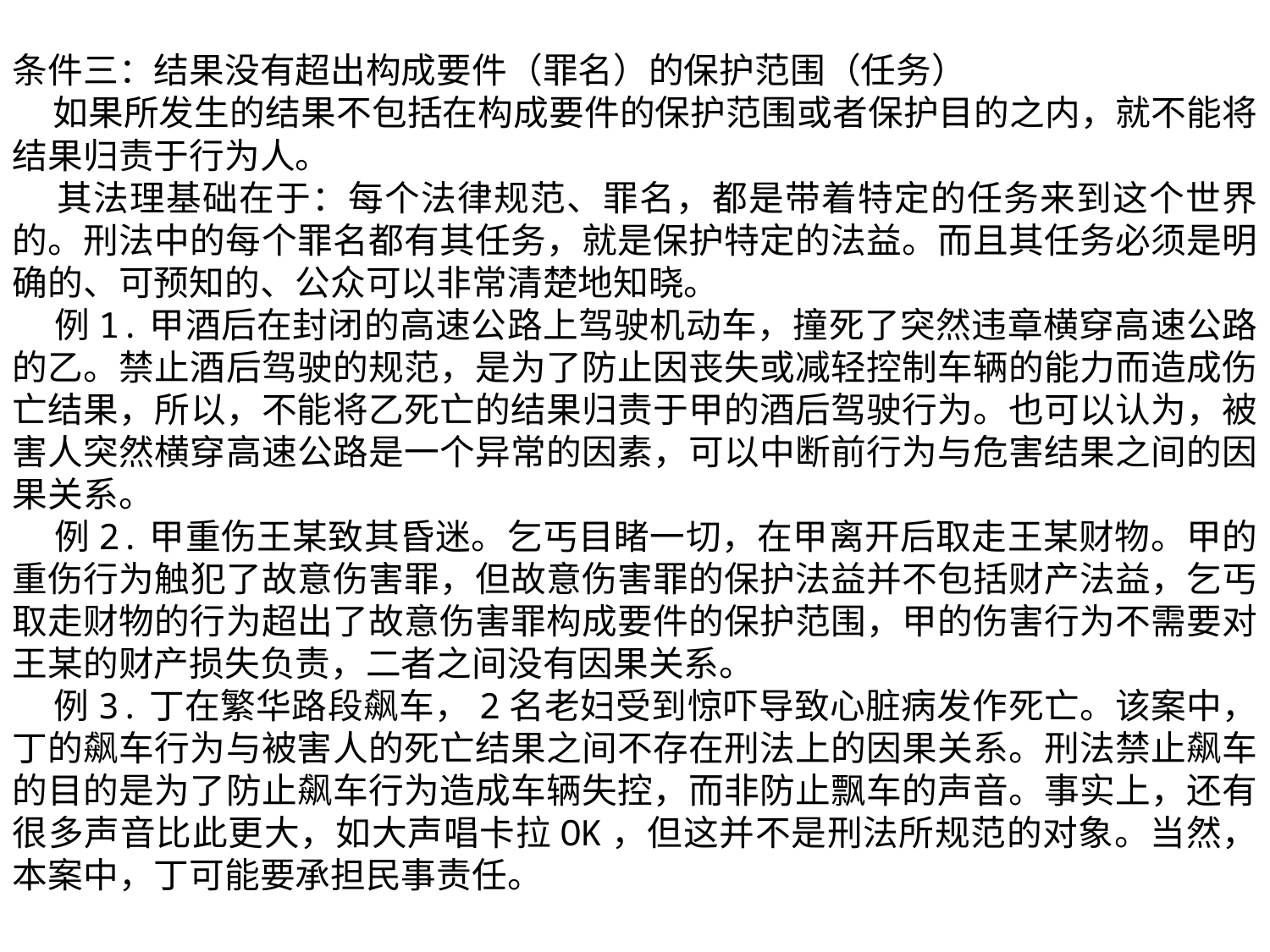

条件三：结果没有超出构成要件（罪名）的保护范围（任务）
    如果所发生的结果不包括在构成要件的保护范围或者保护目的之内，就不能将结果归责于行为人。
    其法理基础在于：每个法律规范、罪名，都是带着特定的任务来到这个世界的。刑法中的每个罪名都有其任务，就是保护特定的法益。而且其任务必须是明确的、可预知的、公众可以非常清楚地知晓。
    例1.甲酒后在封闭的高速公路上驾驶机动车，撞死了突然违章横穿高速公路的乙。禁止酒后驾驶的规范，是为了防止因丧失或减轻控制车辆的能力而造成伤亡结果，所以，不能将乙死亡的结果归责于甲的酒后驾驶行为。也可以认为，被害人突然横穿高速公路是一个异常的因素，可以中断前行为与危害结果之间的因果关系。
    例2.甲重伤王某致其昏迷。乞丐目睹一切，在甲离开后取走王某财物。甲的重伤行为触犯了故意伤害罪，但故意伤害罪的保护法益并不包括财产法益，乞丐取走财物的行为超出了故意伤害罪构成要件的保护范围，甲的伤害行为不需要对王某的财产损失负责，二者之间没有因果关系。
    例3.丁在繁华路段飙车，2名老妇受到惊吓导致心脏病发作死亡。该案中，丁的飙车行为与被害人的死亡结果之间不存在刑法上的因果关系。刑法禁止飙车的目的是为了防止飙车行为造成车辆失控，而非防止飘车的声音。事实上，还有很多声音比此更大，如大声唱卡拉OK，但这并不是刑法所规范的对象。当然，本案中，丁可能要承担民事责任。